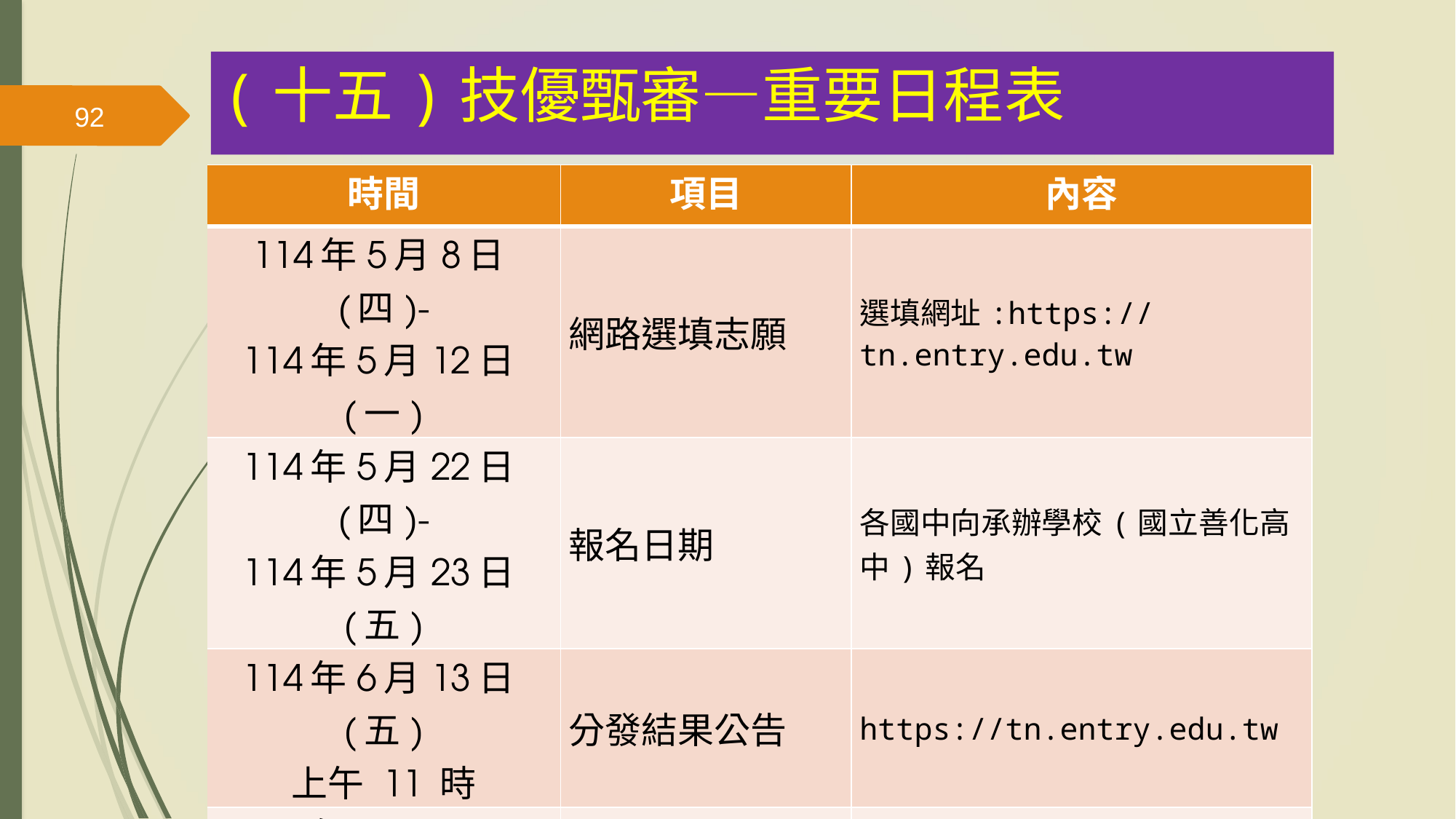

(十五)技優甄審—重要日程表
92
|  | 時間 | 項目 | 內容 |
| --- | --- | --- | --- |
|  | 114年5月8日(四)- 114年5月12日(一) | 網路選填志願 | 選填網址:https://tn.entry.edu.tw |
|  | 114年5月22日(四)- 114年5月23日(五) | 報名日期 | 各國中向承辦學校(國立善化高中)報名 |
|  | 114年6月13日(五) 上午 11 時 | 分發結果公告 | https://tn.entry.edu.tw |
|  | 114年6月16日(一) | 報到日期 | 各錄取學校 |
|  | 114年6月17日(二) 中午 12 時前 | 報到後聲明放棄錄取資格 | 各錄取學校 |